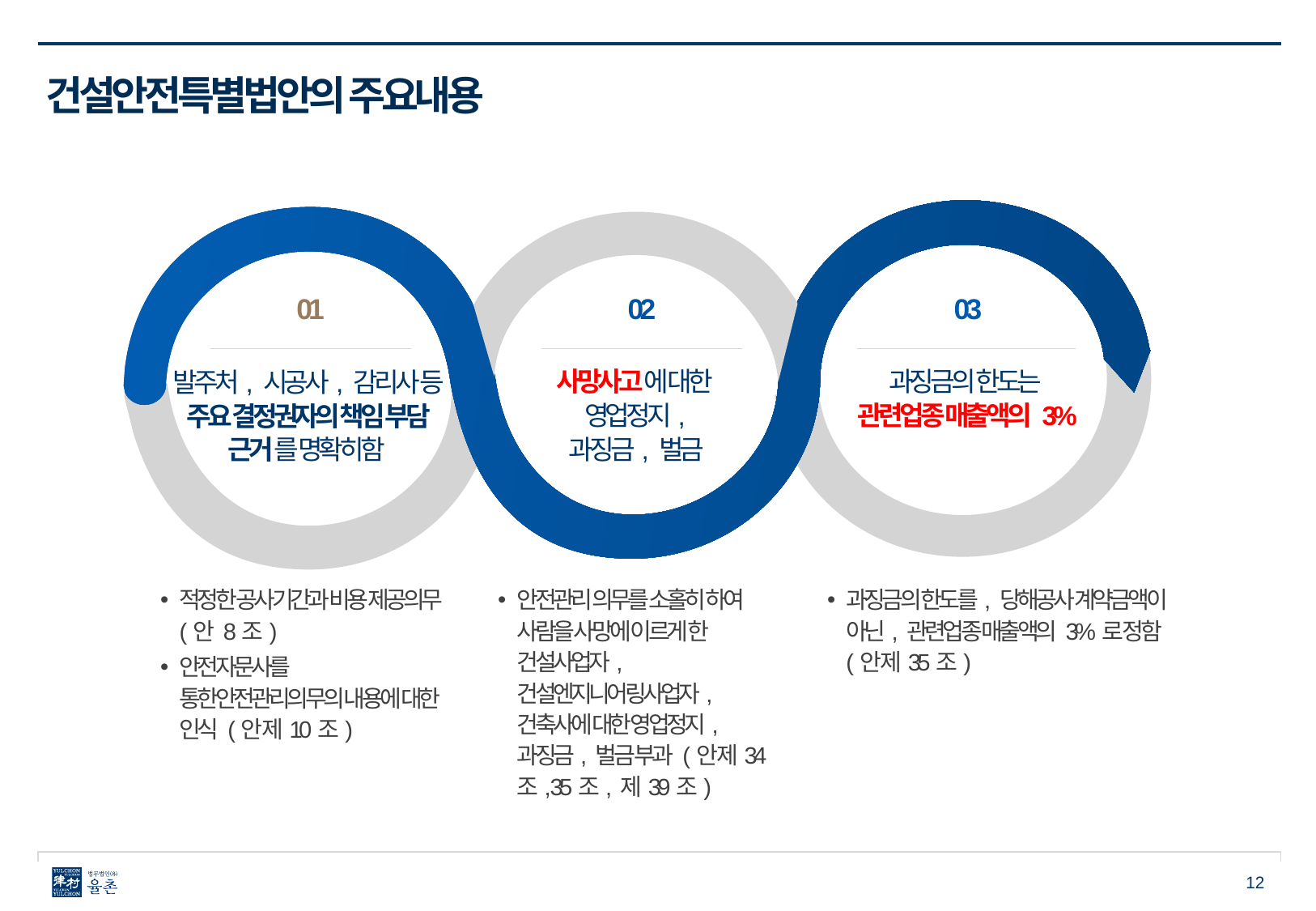

건설안전특별법안의 주요내용

01
02
03
사망사고에 대한
영업정지,
과징금, 벌금
과징금의 한도는
관련업종 매출액의 3%
발주처, 시공사, 감리사 등 주요 결정권자의 책임 부담 근거를 명확히함
안전관리 의무를 소홀히 하여 사람을 사망에 이르게 한 건설사업자, 건설엔지니어링사업자, 건축사에 대한 영업정지, 과징금, 벌금 부과 (안 제34조, 35조, 제39조)
과징금의 한도를, 당해공사 계약금액이 아닌, 관련업종 매출액의 3%로 정함 (안 제35조)
적정한 공사기간과 비용 제공의무 (안 8조)
안전자문사를 통한안전관리의무의 내용에 대한 인식 (안 제10조)
12